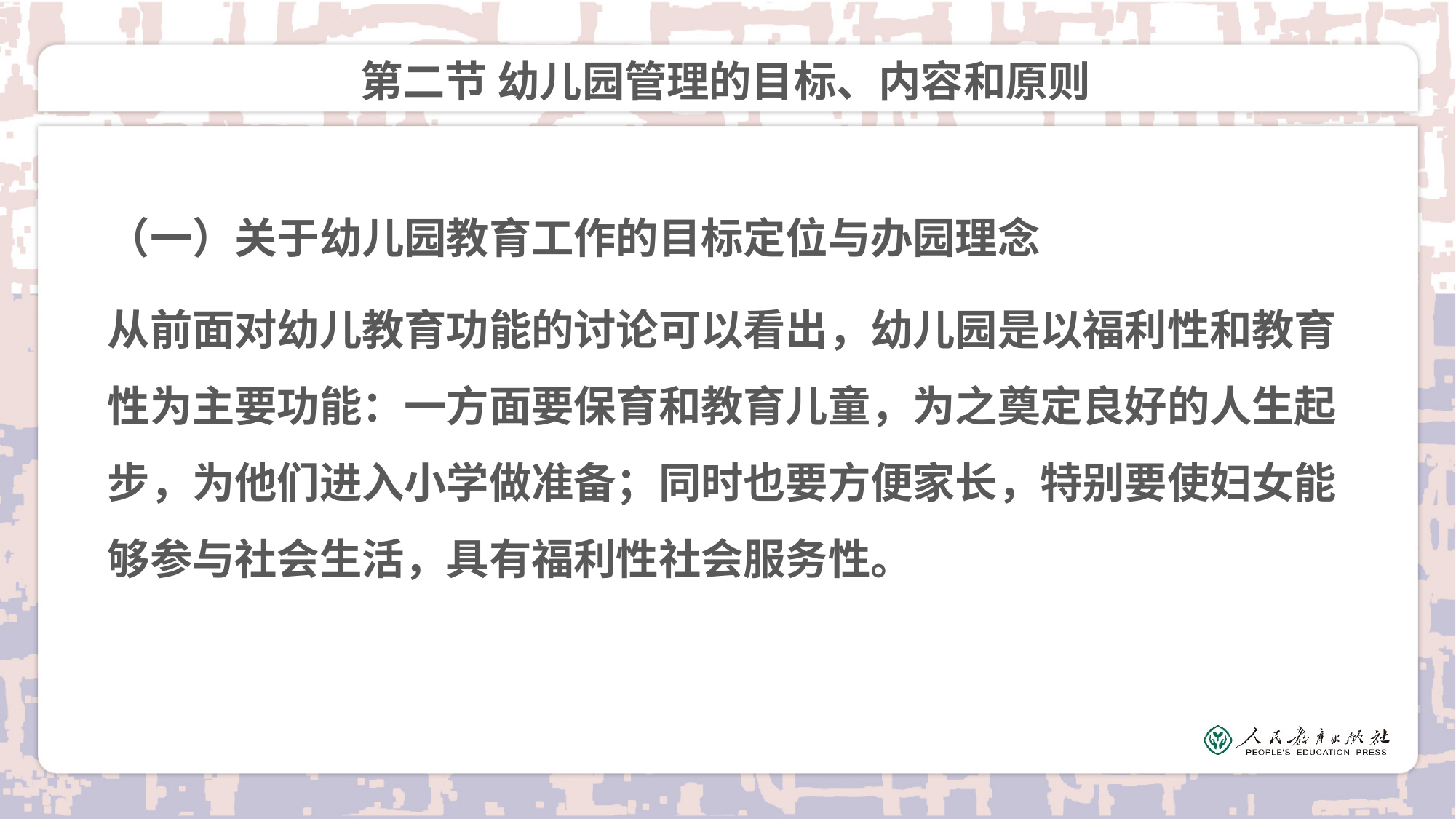

# 第二节 幼儿园管理的目标、内容和原则
（一）关于幼儿园教育工作的目标定位与办园理念
从前面对幼儿教育功能的讨论可以看出，幼儿园是以福利性和教育性为主要功能：一方面要保育和教育儿童，为之奠定良好的人生起步，为他们进入小学做准备；同时也要方便家长，特别要使妇女能够参与社会生活，具有福利性社会服务性。